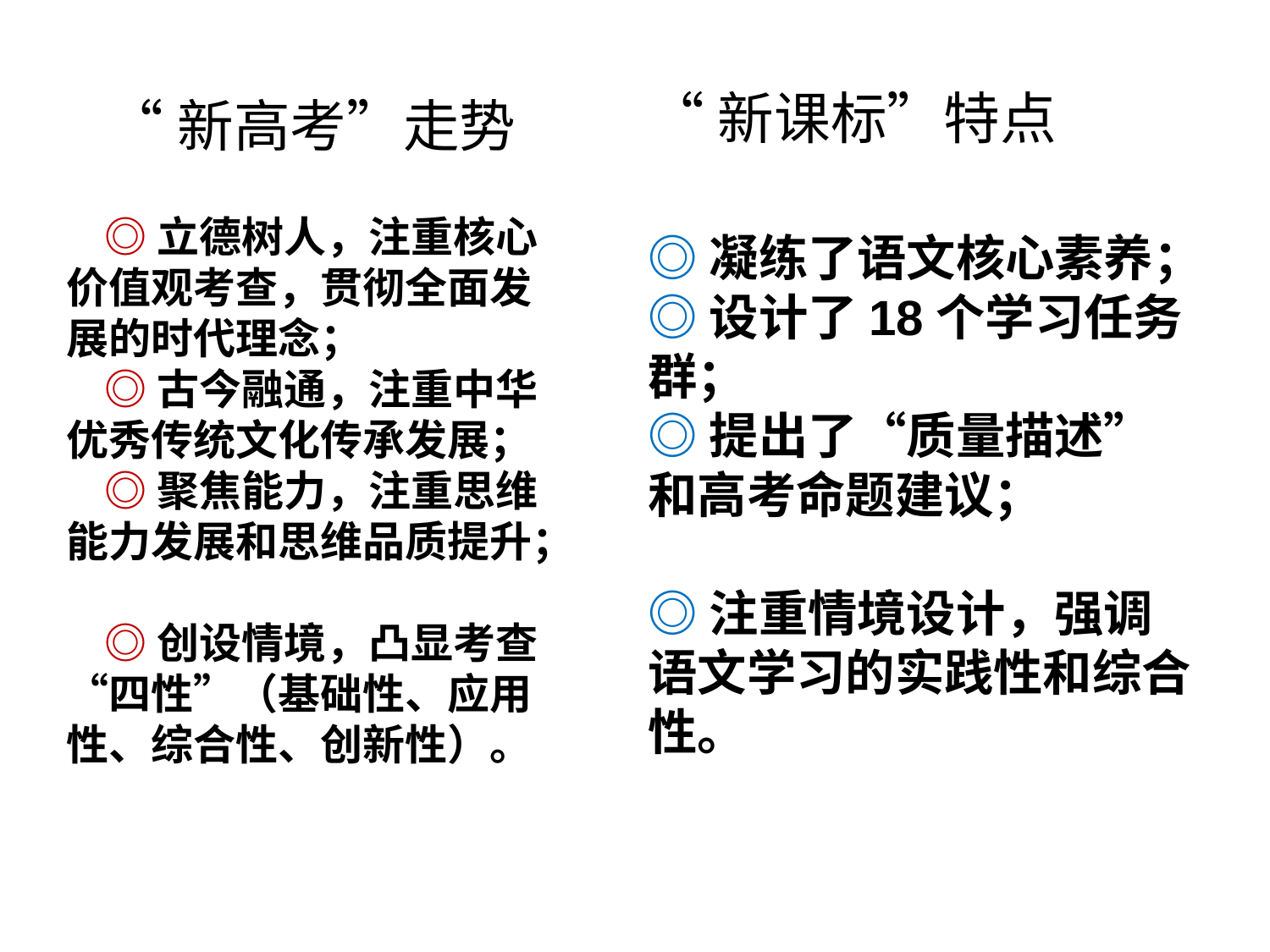

“新课标”特点
“新高考”走势
    ◎立德树人，注重核心价值观考查，贯彻全面发展的时代理念；
    ◎古今融通，注重中华优秀传统文化传承发展；
    ◎聚焦能力，注重思维能力发展和思维品质提升；

    ◎创设情境，凸显考查“四性”（基础性、应用性、综合性、创新性）。
◎凝练了语文核心素养；
◎设计了18个学习任务群；
◎提出了“质量描述”和高考命题建议；

◎注重情境设计，强调语文学习的实践性和综合性。